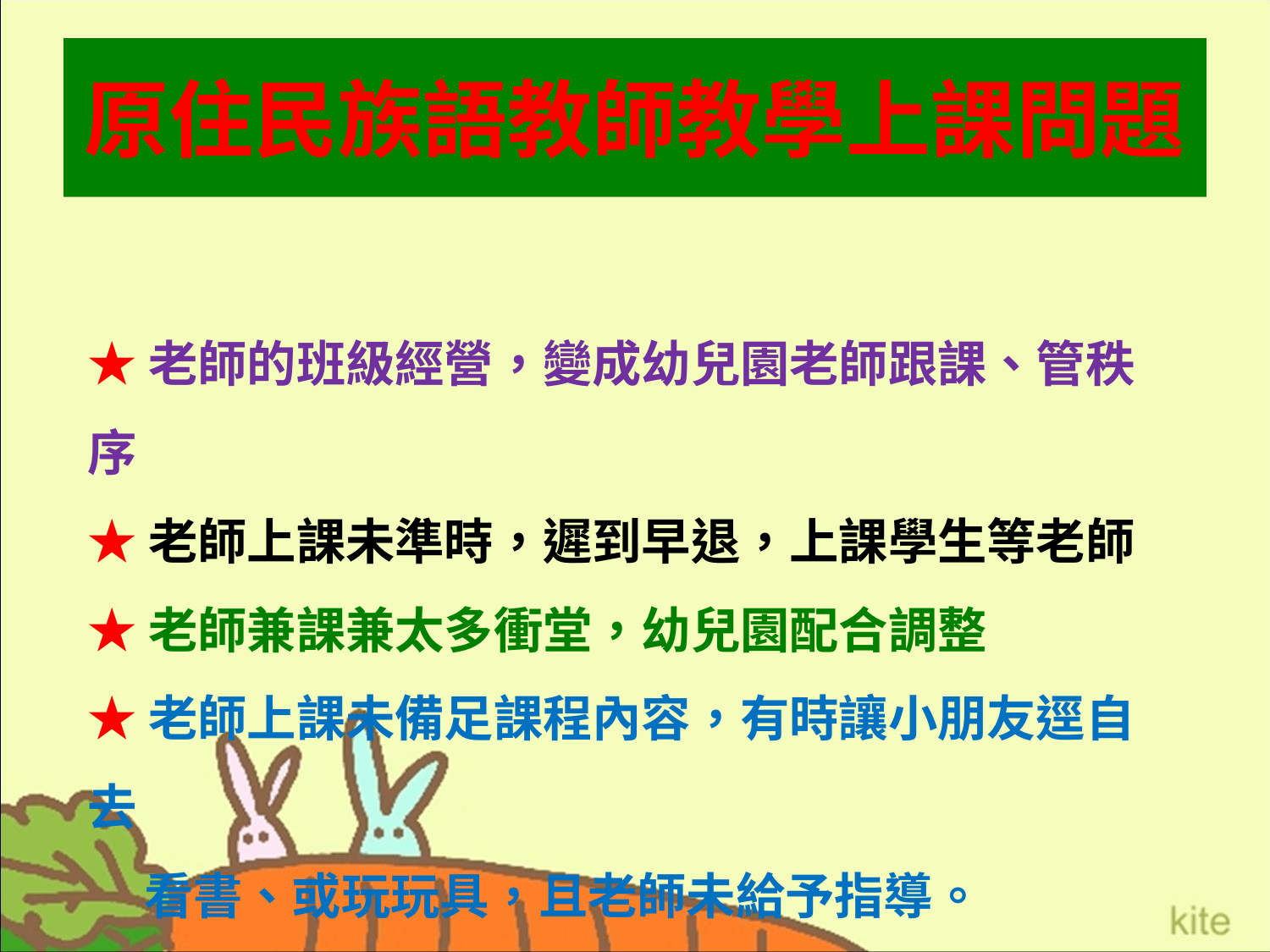

# 原住民族語教師教學上課問題
★老師的班級經營，變成幼兒園老師跟課、管秩序
★老師上課未準時，遲到早退，上課學生等老師
★老師兼課兼太多衝堂，幼兒園配合調整
★老師上課未備足課程內容，有時讓小朋友逕自去
    看書、或玩玩具，且老師未給予指導。